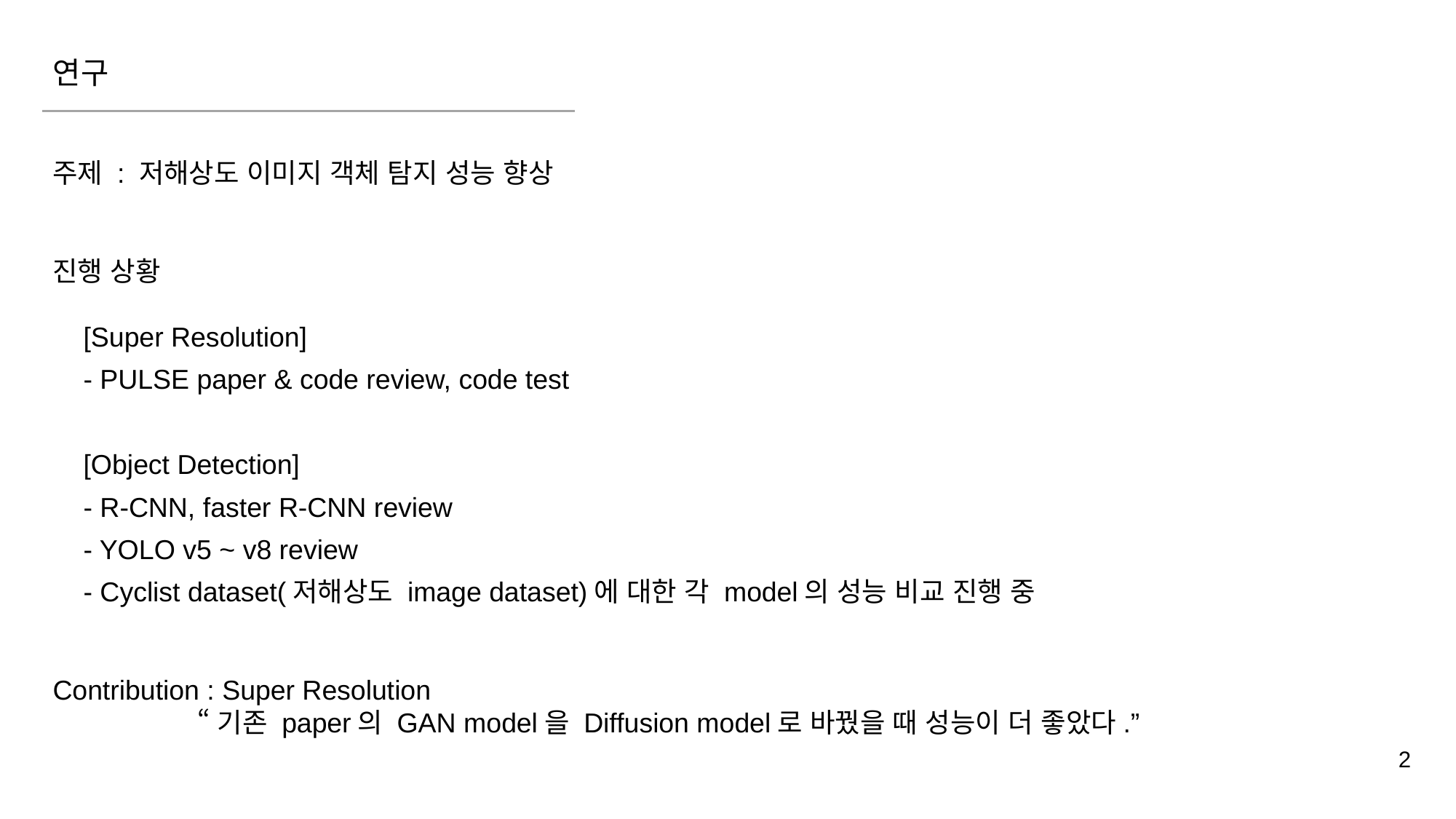

연구
주제 : 저해상도 이미지 객체 탐지 성능 향상

진행 상황

    [Super Resolution]
    - PULSE paper & code review, code test

    [Object Detection]
    - R-CNN, faster R-CNN review
    - YOLO v5 ~ v8 review
    - Cyclist dataset(저해상도 image dataset)에 대한 각 model의 성능 비교 진행 중

Contribution : Super Resolution
                   “기존 paper의 GAN model을 Diffusion model로 바꿨을 때 성능이 더 좋았다.”
2